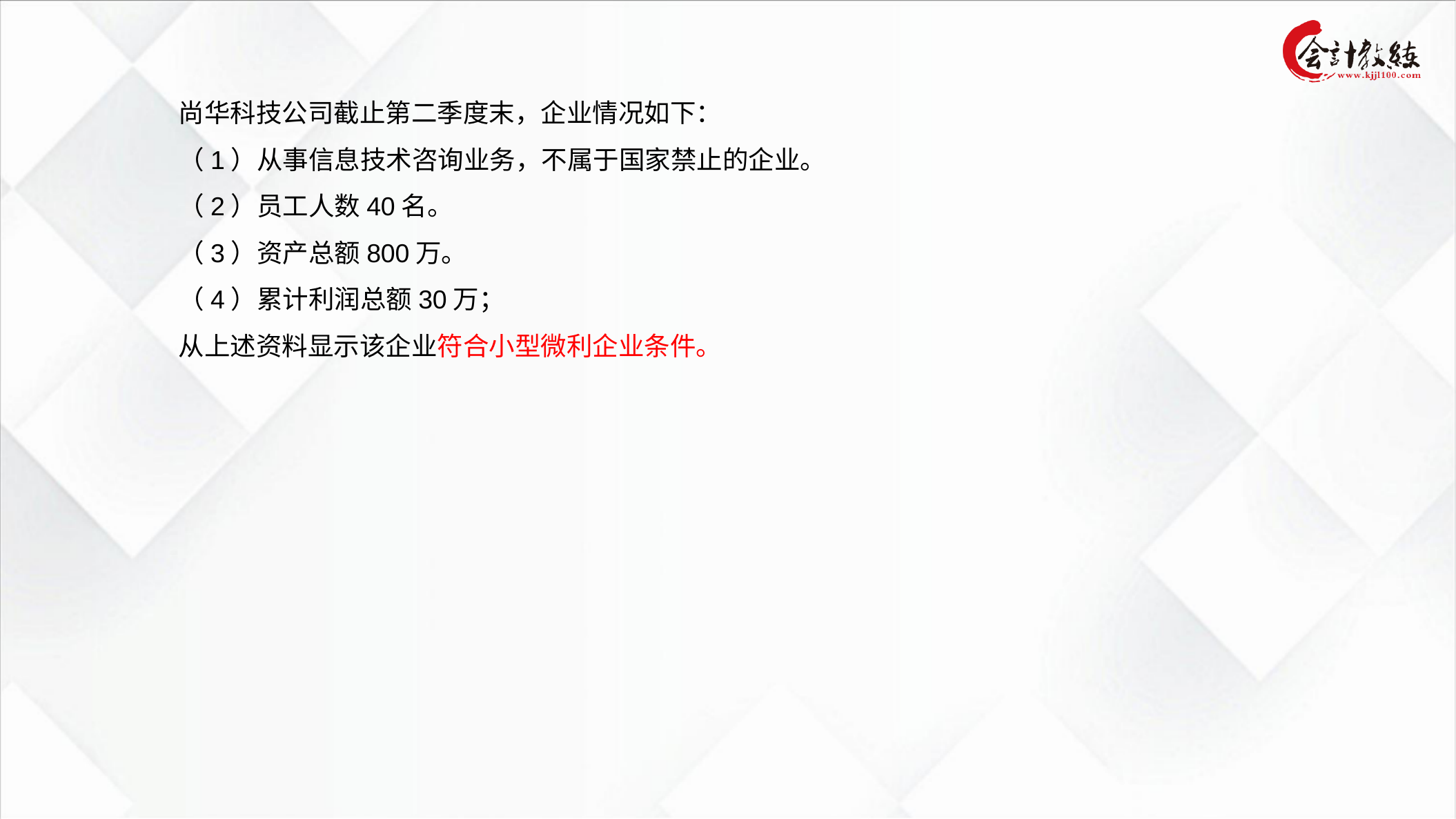

尚华科技公司截止第二季度末，企业情况如下：
（1）从事信息技术咨询业务，不属于国家禁止的企业。
（2）员工人数40名。
（3）资产总额800万。
（4）累计利润总额30万；
从上述资料显示该企业符合小型微利企业条件。